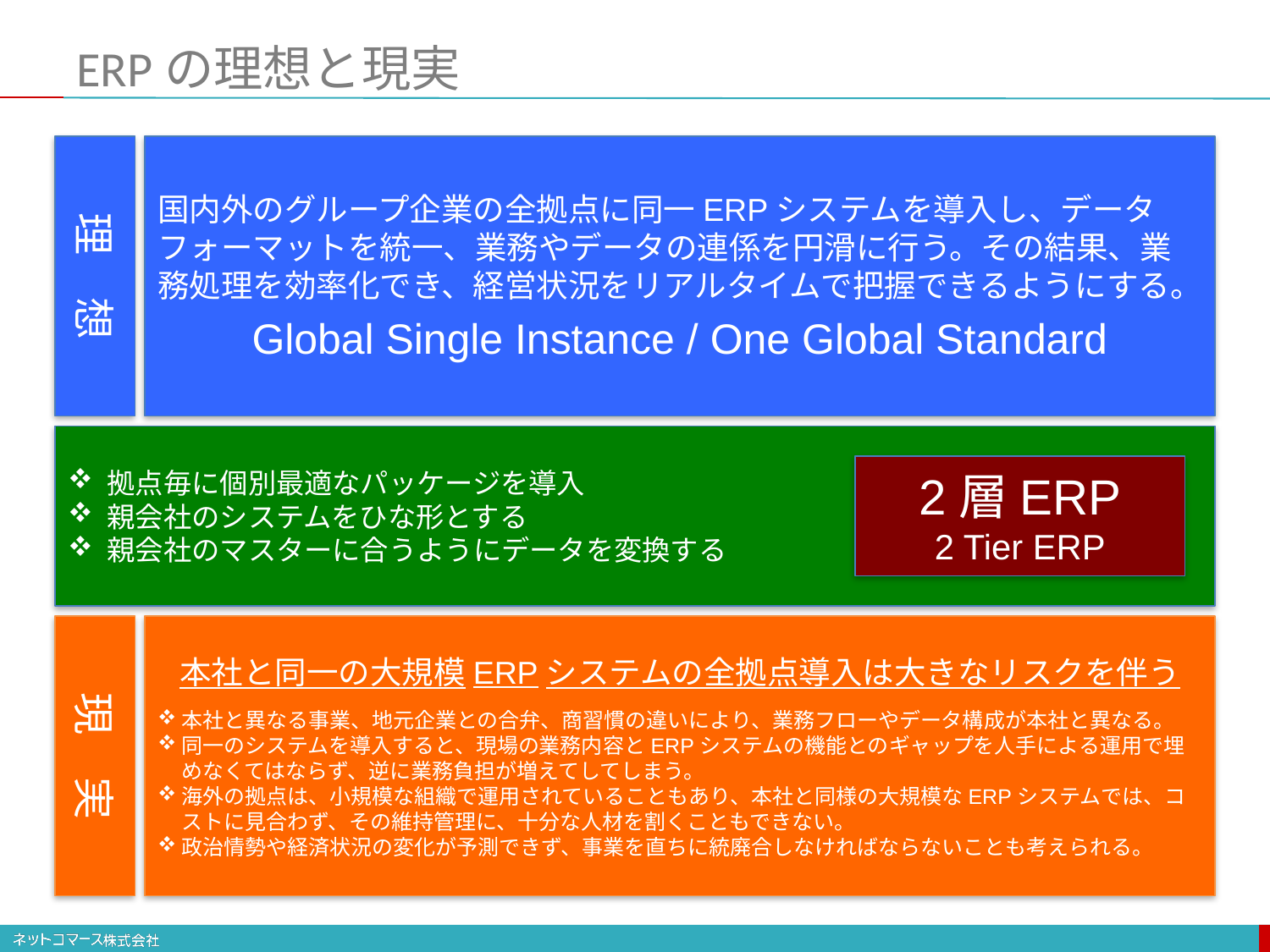

# ERPの理想と現実
理　想
国内外のグループ企業の全拠点に同一ERPシステムを導入し、データフォーマットを統一、業務やデータの連係を円滑に行う。その結果、業務処理を効率化でき、経営状況をリアルタイムで把握できるようにする。
Global Single Instance / One Global Standard
拠点毎に個別最適なパッケージを導入
親会社のシステムをひな形とする
親会社のマスターに合うようにデータを変換する
2層ERP
2 Tier ERP
現　実
本社と同一の大規模ERPシステムの全拠点導入は大きなリスクを伴う

本社と異なる事業、地元企業との合弁、商習慣の違いにより、業務フローやデータ構成が本社と異なる。
同一のシステムを導入すると、現場の業務内容とERPシステムの機能とのギャップを人手による運用で埋めなくてはならず、逆に業務負担が増えてしてしまう。
海外の拠点は、小規模な組織で運用されていることもあり、本社と同様の大規模なERPシステムでは、コストに見合わず、その維持管理に、十分な人材を割くこともできない。
政治情勢や経済状況の変化が予測できず、事業を直ちに統廃合しなければならないことも考えられる。